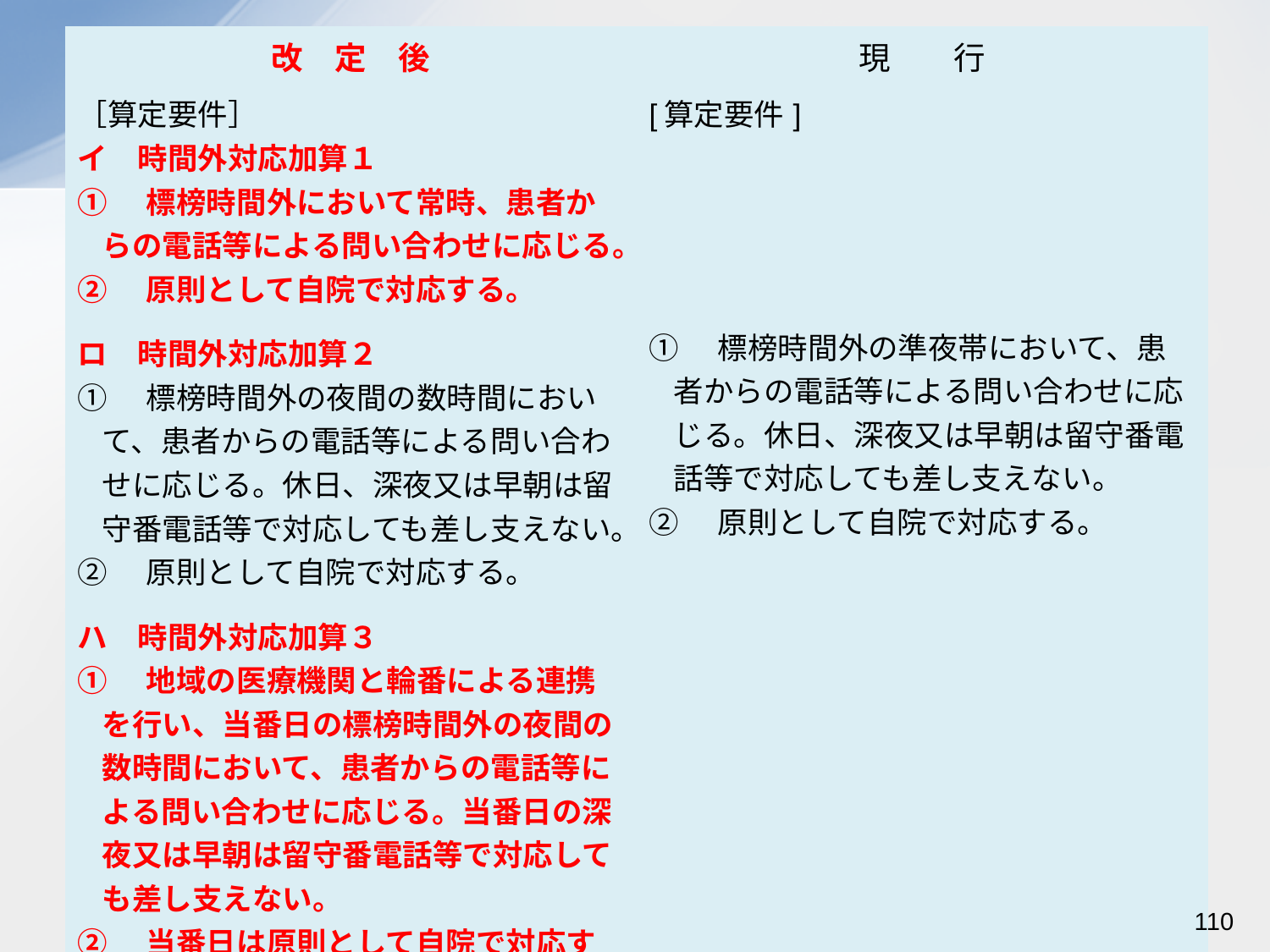

| 改　定　後 | 現　　行 |
| --- | --- |
| ［算定要件］ イ　時間外対応加算１ ①　標榜時間外において常時、患者からの電話等による問い合わせに応じる。 ②　原則として自院で対応する。 ロ　時間外対応加算２ ①　標榜時間外の夜間の数時間において、患者からの電話等による問い合わせに応じる。休日、深夜又は早朝は留守番電話等で対応しても差し支えない。 ②　原則として自院で対応する。 ハ　時間外対応加算３ ①　地域の医療機関と輪番による連携を行い、当番日の標榜時間外の夜間の数時間において、患者からの電話等による問い合わせに応じる。当番日の深夜又は早朝は留守番電話等で対応しても差し支えない。 ②　当番日は原則として自院で対応する。 ③　連携する医療機関数は、当該診療所を含め最大３以下とする。 ④　連携に関する情報は、院内に掲示するとともに患者へ説明する。 | [算定要件] ①　標榜時間外の準夜帯において、患者からの電話等による問い合わせに応じる。休日、深夜又は早朝は留守番電話等で対応しても差し支えない。 ②　原則として自院で対応する。 |
110